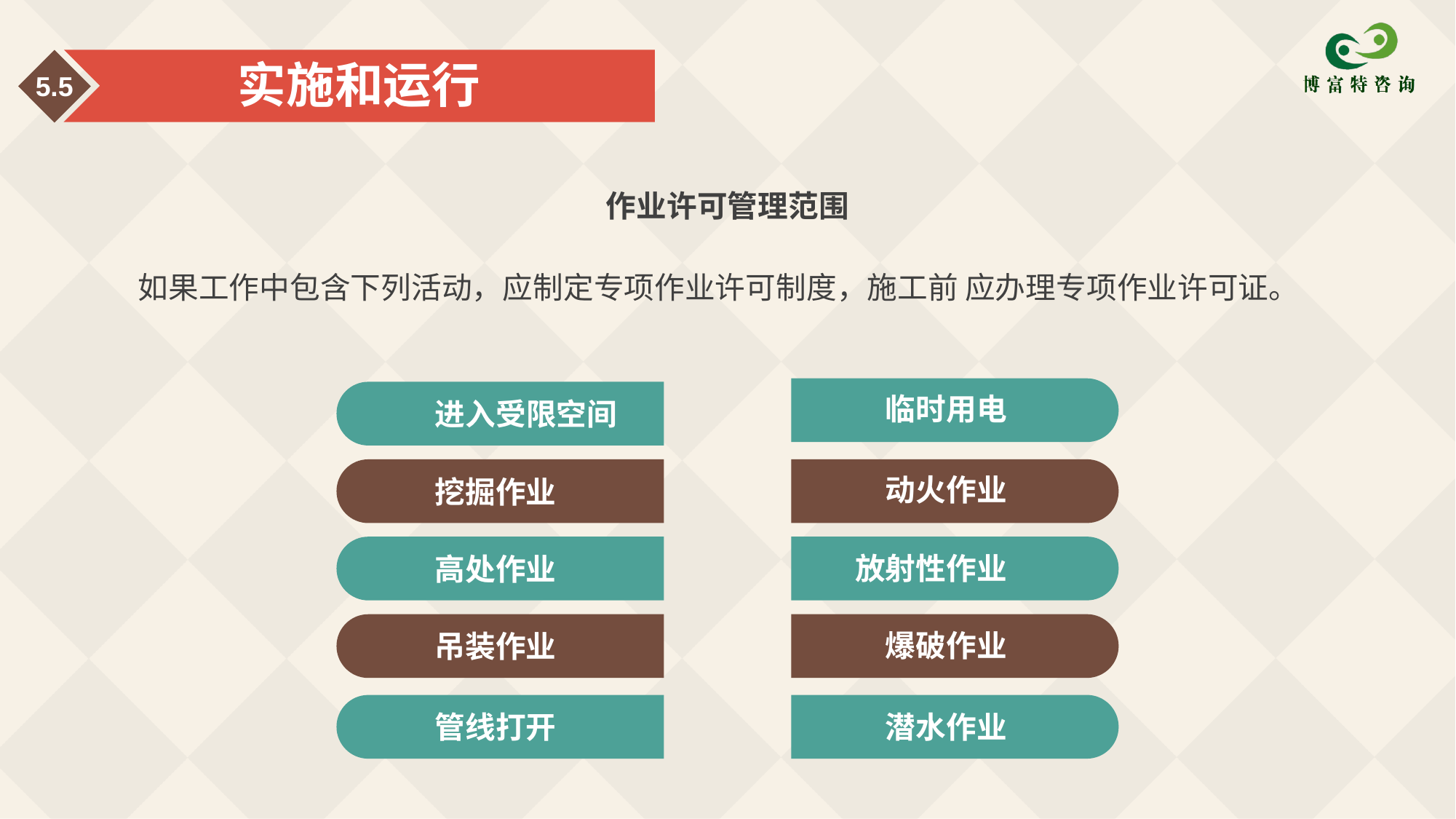

实施和运行

5.5
# 作业许可管理范围
如果工作中包含下列活动，应制定专项作业许可制度，施工前 应办理专项作业许可证。

临时用电
进入受限空间

动火作业
挖掘作业

放射性作业
高处作业

爆破作业
吊装作业

管线打开
潜水作业